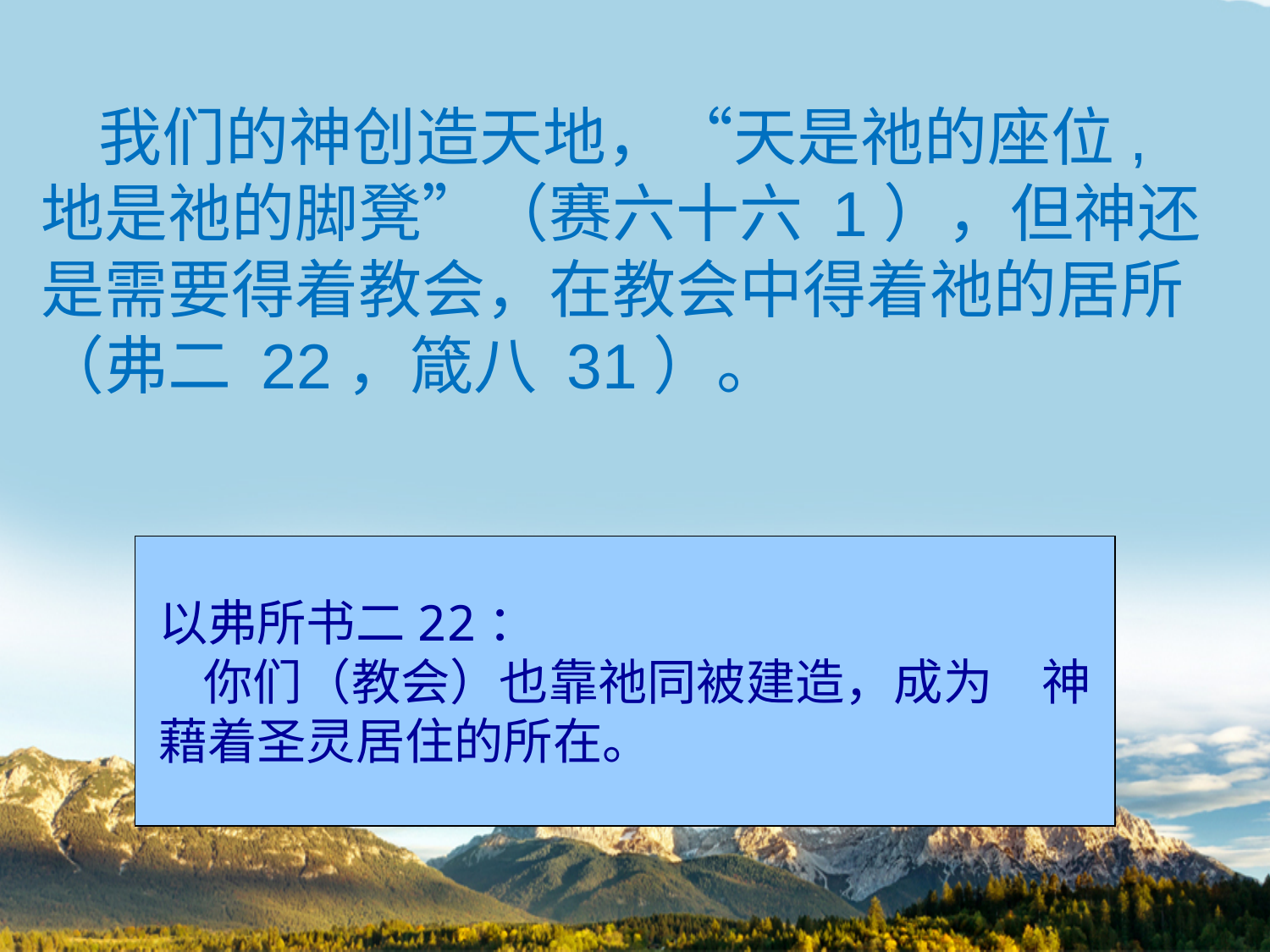

我们的神创造天地，“天是祂的座位,地是祂的脚凳”（赛六十六 1），但神还是需要得着教会，在教会中得着祂的居所（弗二 22，箴八 31）。
以弗所书二22：
   你们（教会）也靠祂同被建造，成为　神藉着圣灵居住的所在。